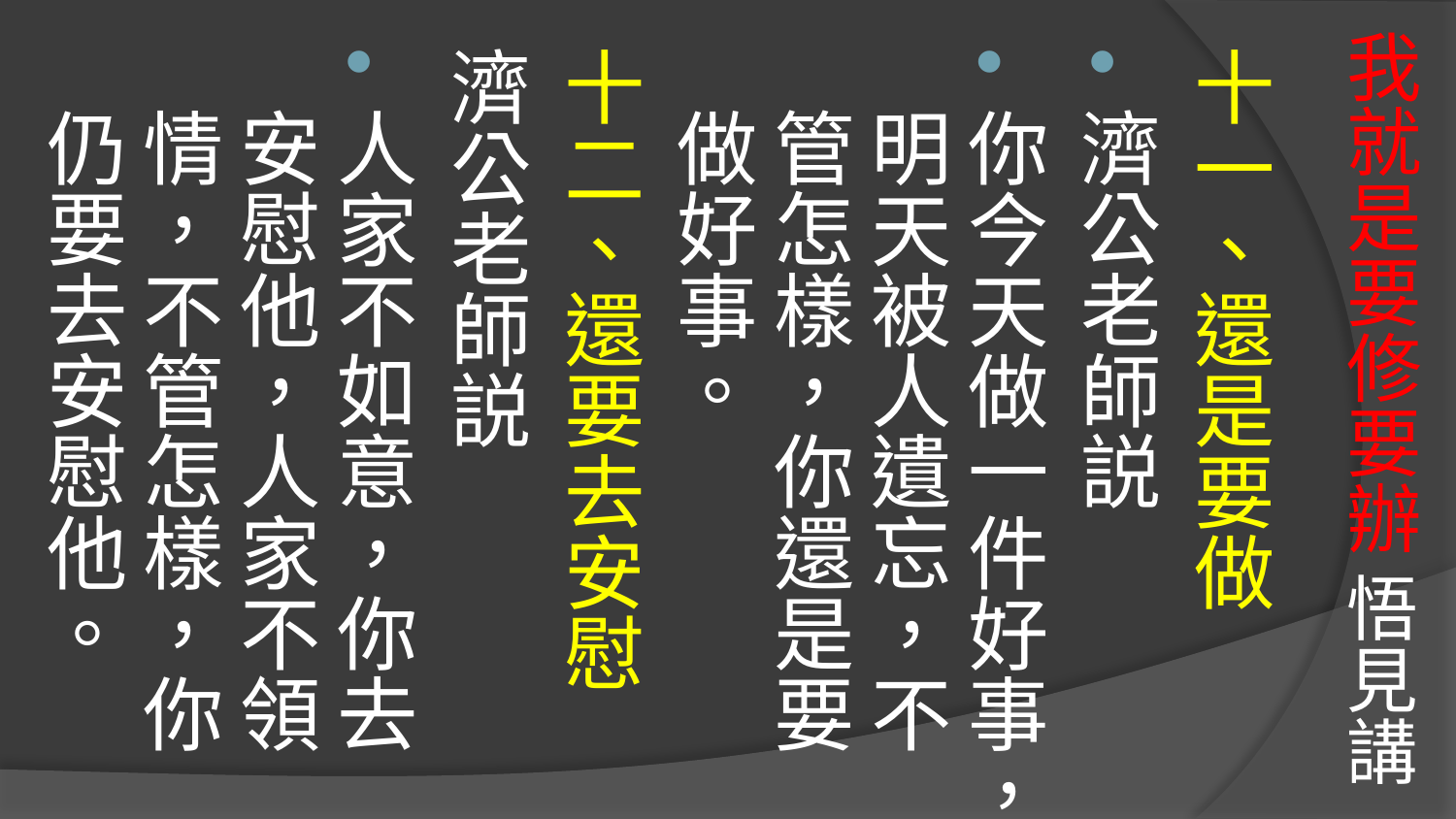

# 我就是要修要辦 悟見講
十一、還是要做
濟公老師説
你今天做一件好事，明天被人遺忘，不管怎樣，你還是要做好事。
十二、還要去安慰
濟公老師説
人家不如意，你去安慰他，人家不領情，不管怎樣，你仍要去安慰他。